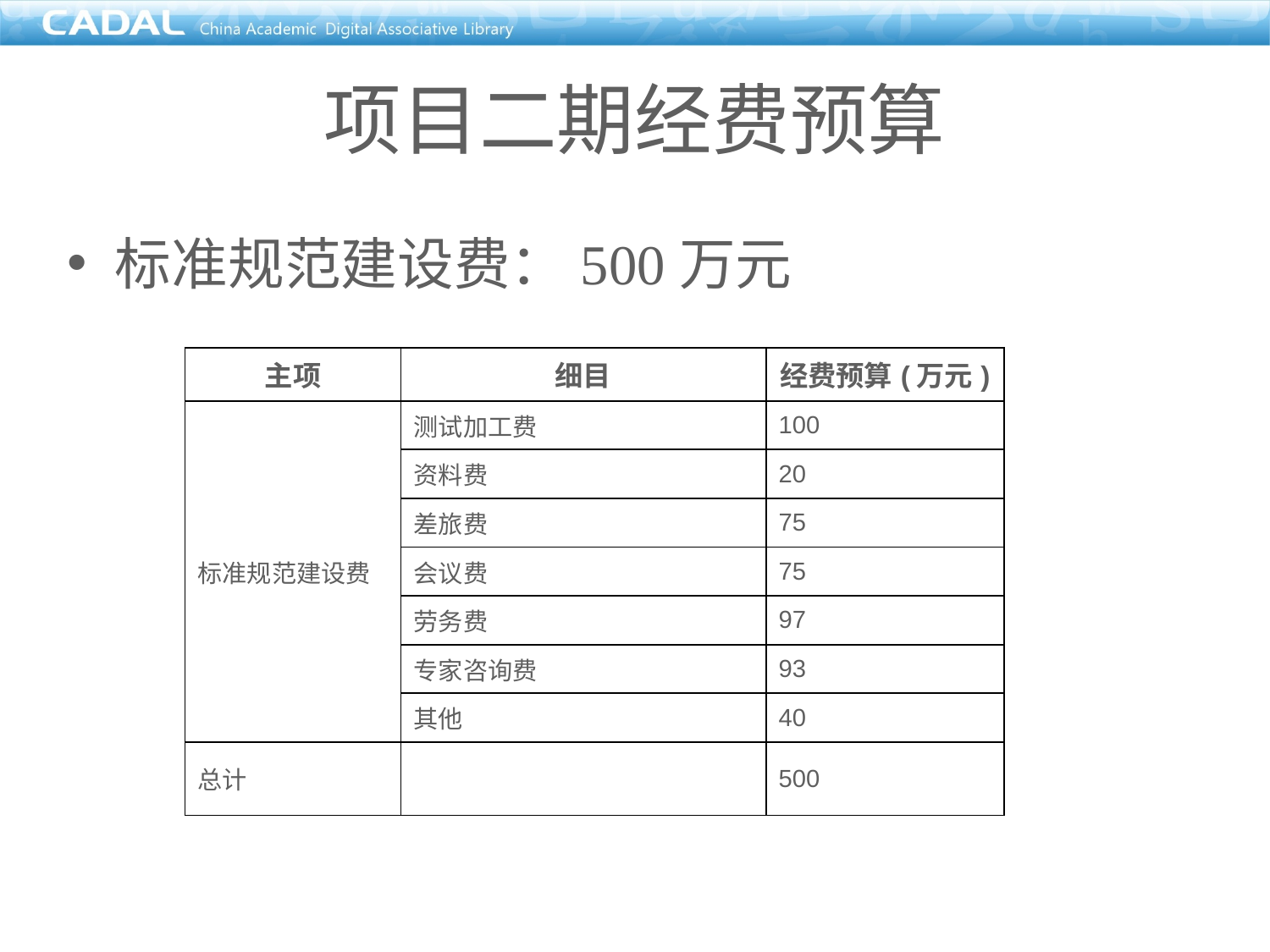

项目二期经费预算
标准规范建设费：500万元

| 主项 | 细目 | 经费预算(万元) |
| --- | --- | --- |
| 标准规范建设费 | 测试加工费 | 100 |
|  | 资料费 | 20 |
|  | 差旅费 | 75 |
|  | 会议费 | 75 |
|  | 劳务费 | 97 |
|  | 专家咨询费 | 93 |
|  | 其他 | 40 |
| 总计 |  | 500 |